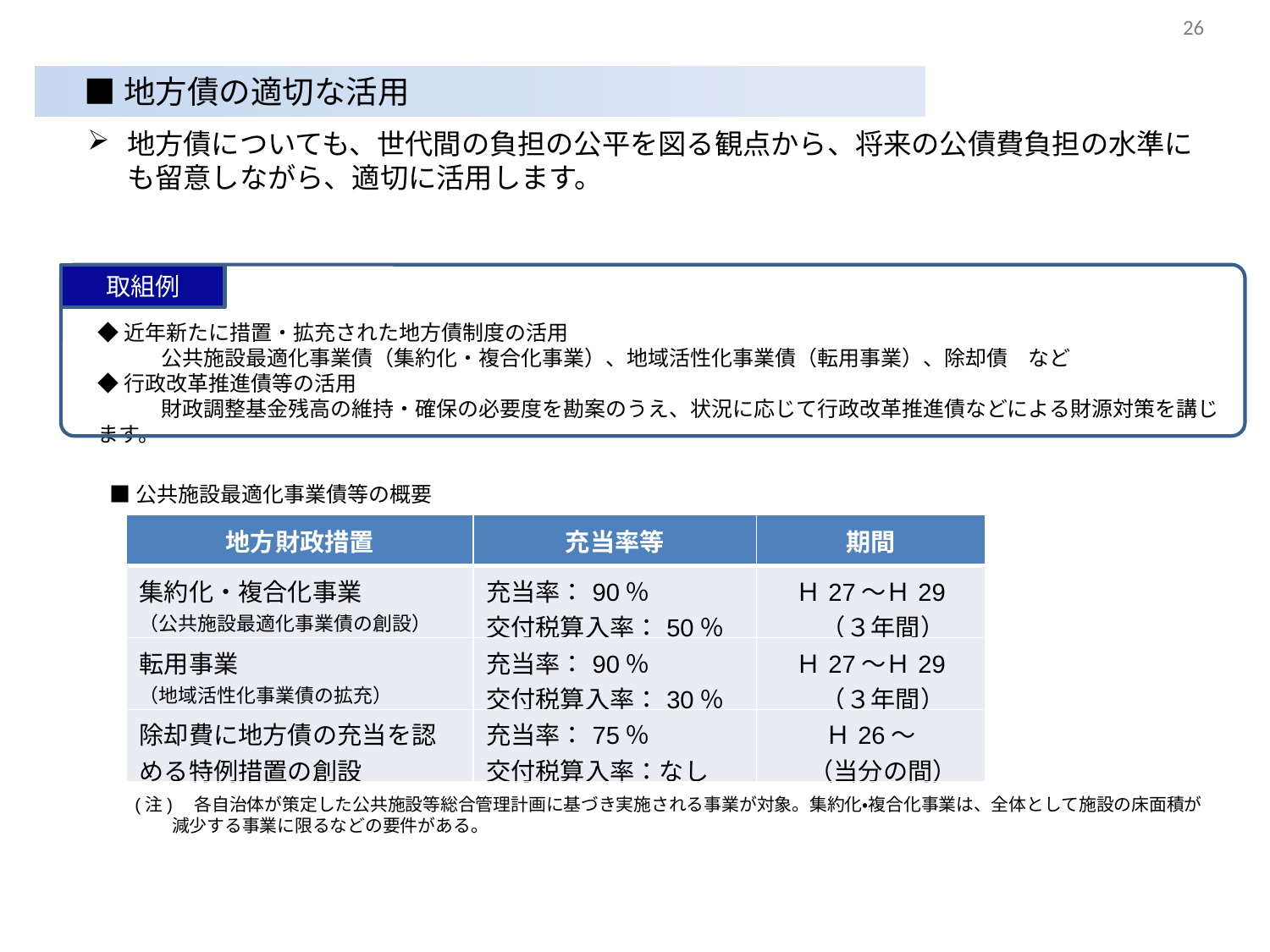

26
■地方債の適切な活用
地方債についても、世代間の負担の公平を図る観点から、将来の公債費負担の水準にも留意しながら、適切に活用します。

取組例
◆近年新たに措置・拡充された地方債制度の活用
　　　公共施設最適化事業債（集約化・複合化事業）、地域活性化事業債（転用事業）、除却債　など
◆行政改革推進債等の活用
　　　財政調整基金残高の維持・確保の必要度を勘案のうえ、状況に応じて行政改革推進債などによる財源対策を講じます。
■公共施設最適化事業債等の概要
| 地方財政措置 | 充当率等 | 期間 |
| --- | --- | --- |
| 集約化・複合化事業 （公共施設最適化事業債の創設） | 充当率：90％ 交付税算入率：50％ | Ｈ27～Ｈ29 　（３年間） |
| 転用事業 （地域活性化事業債の拡充） | 充当率：90％ 交付税算入率：30％ | Ｈ27～Ｈ29 　（３年間） |
| 除却費に地方債の充当を認める特例措置の創設 | 充当率：75％ 交付税算入率：なし | Ｈ26～ 　（当分の間） |
(注)　各自治体が策定した公共施設等総合管理計画に基づき実施される事業が対象。集約化・複合化事業は、全体として施設の床面積が減少する事業に限るなどの要件がある。